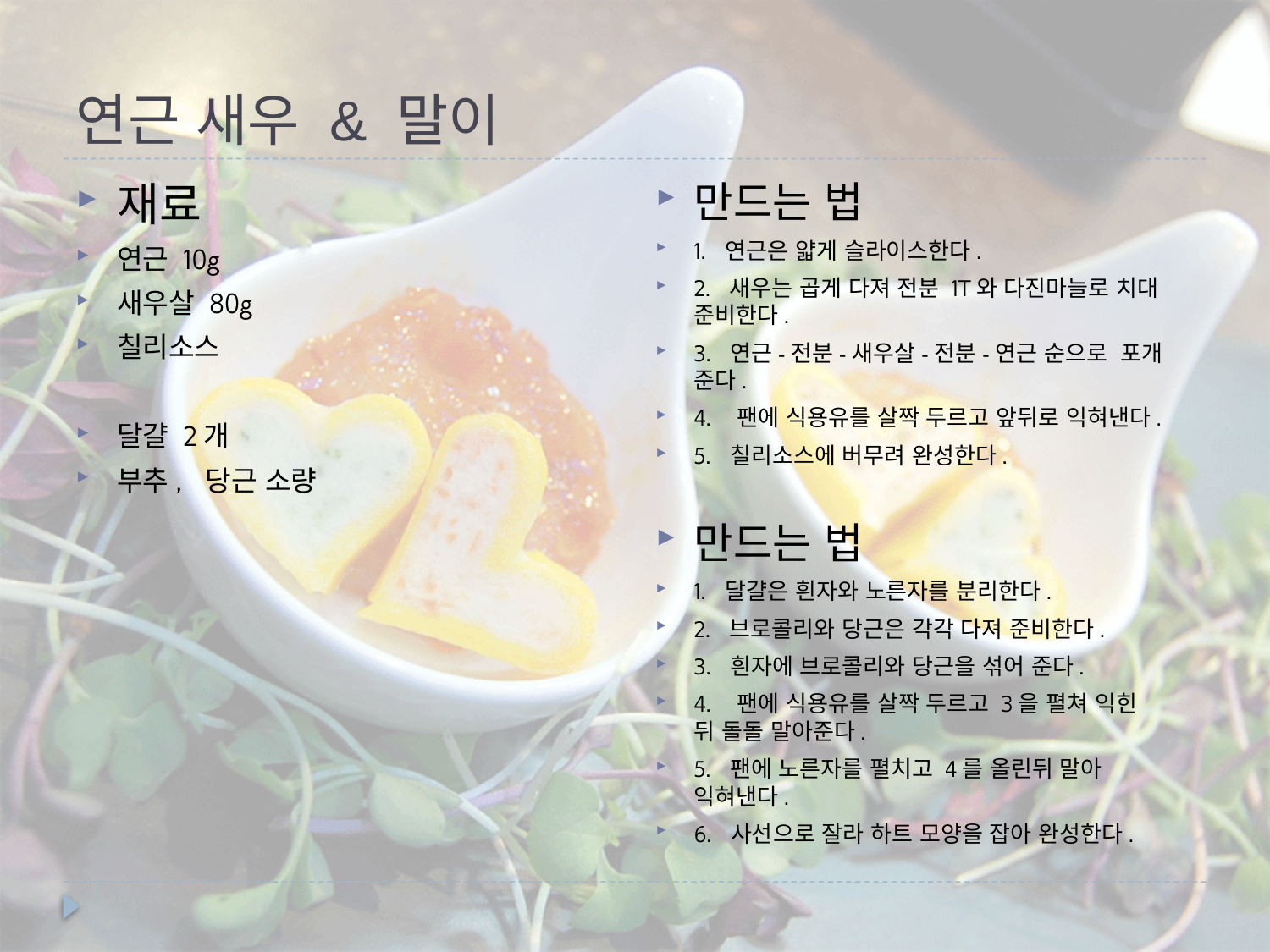

# 연근 새우 & 말이
만드는 법
1.  연근은 얇게 슬라이스한다.
2.  새우는 곱게 다져 전분 1T와 다진마늘로 치대 준비한다.
3.  연근-전분-새우살-전분-연근 순으로  포개 준다.
4.   팬에 식용유를 살짝 두르고 앞뒤로 익혀낸다.
5.  칠리소스에 버무려 완성한다.

만드는 법
1.  달걀은 흰자와 노른자를 분리한다.
2.  브로콜리와 당근은 각각 다져 준비한다.
3.  흰자에 브로콜리와 당근을 섞어 준다.
4.   팬에 식용유를 살짝 두르고 3을 펼쳐 익힌       뒤 돌돌 말아준다.
5.  팬에 노른자를 펼치고 4를 올린뒤 말아 익혀낸다.
6.  사선으로 잘라 하트 모양을 잡아 완성한다.

재료
연근 10g
새우살 80g
칠리소스

달걀 2개
부추,  당근 소량